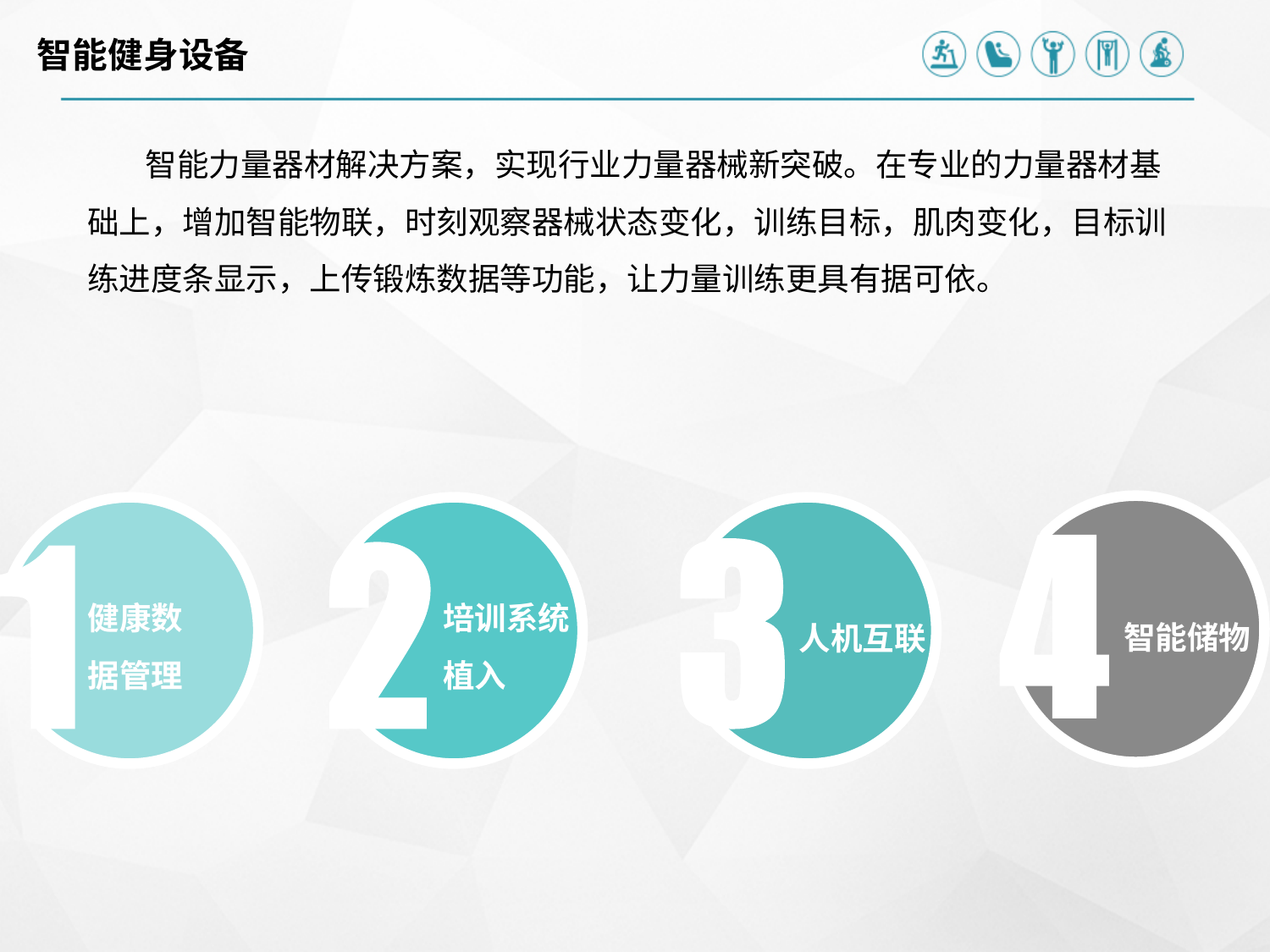

智能健身设备
       智能力量器材解决方案，实现行业力量器械新突破。在专业的力量器材基础上，增加智能物联，时刻观察器械状态变化，训练目标，肌肉变化，目标训练进度条显示，上传锻炼数据等功能，让力量训练更具有据可依。

培训系统植入
健康数据管理

智能储物
人机互联
17